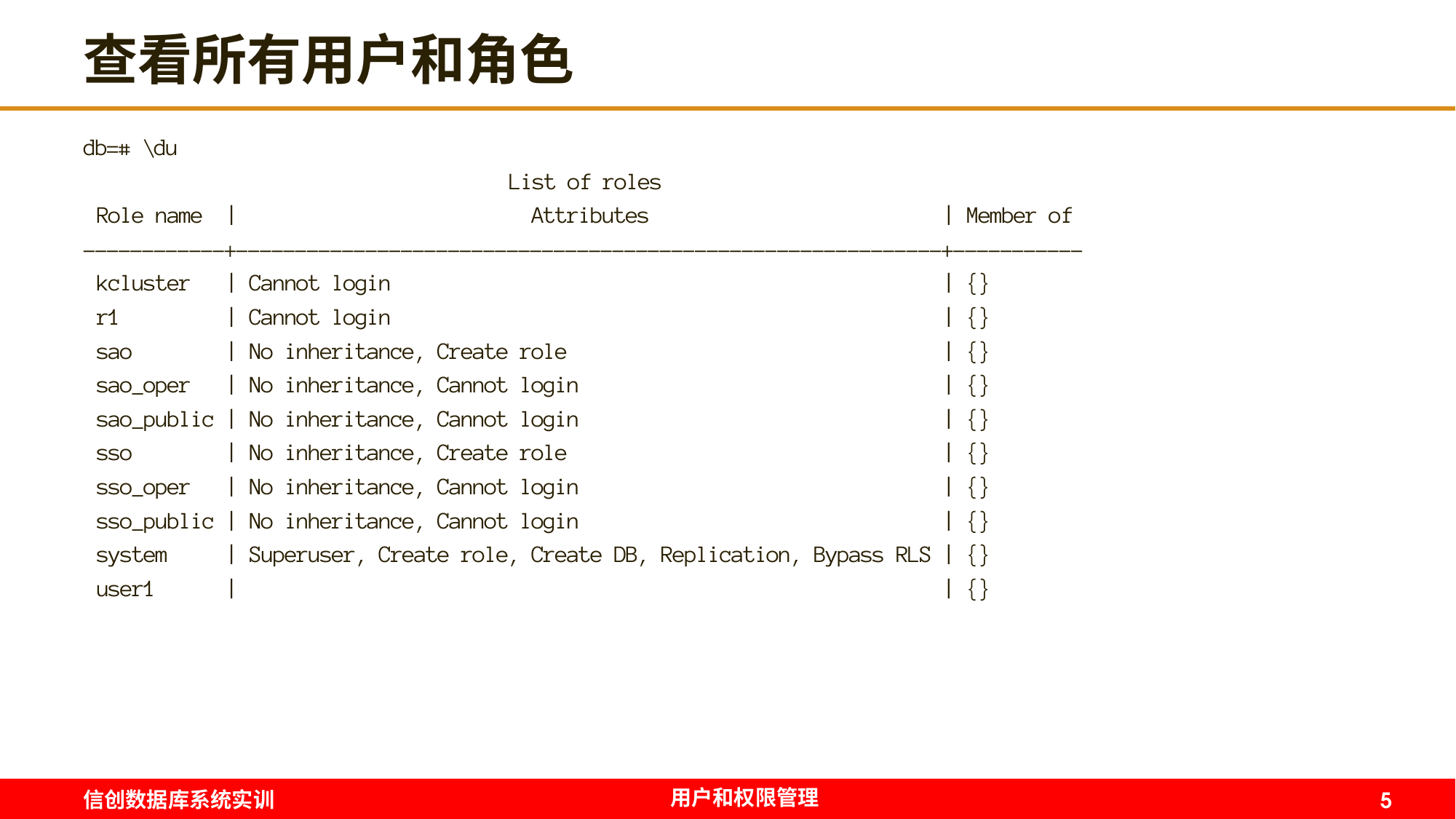

# 查看所有用户和角色
db=# \du
                                    List of roles
 Role name  |                         Attributes                         | Member of
------------+------------------------------------------------------------+-----------
 kcluster   | Cannot login                                               | {}
 r1         | Cannot login                                               | {}
 sao        | No inheritance, Create role                                | {}
 sao_oper   | No inheritance, Cannot login                               | {}
 sao_public | No inheritance, Cannot login                               | {}
 sso        | No inheritance, Create role                                | {}
 sso_oper   | No inheritance, Cannot login                               | {}
 sso_public | No inheritance, Cannot login                               | {}
 system     | Superuser, Create role, Create DB, Replication, Bypass RLS | {}
 user1      |                                                            | {}